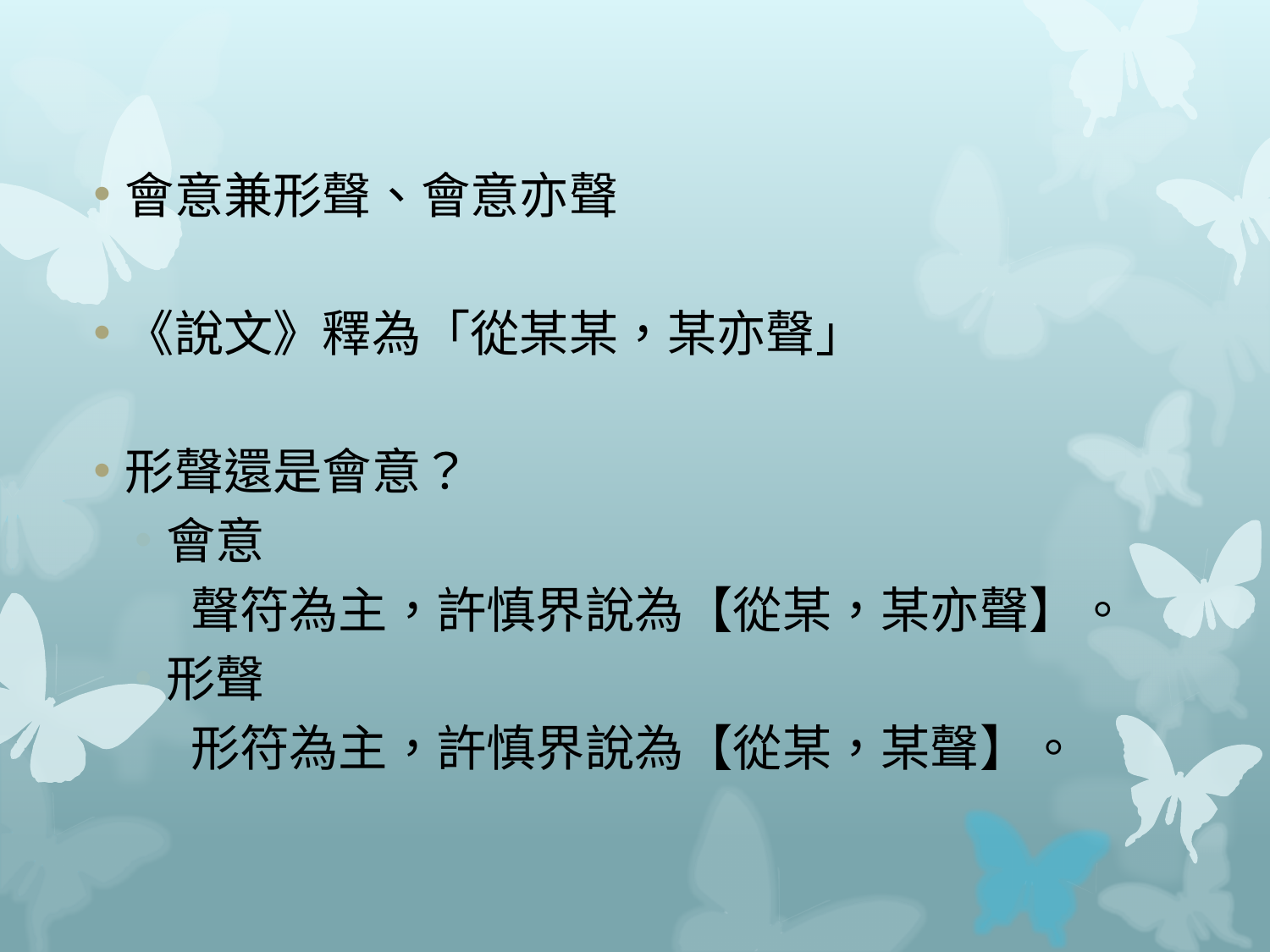

#
會意兼形聲、會意亦聲

《說文》釋為「從某某，某亦聲」

形聲還是會意？
會意
    聲符為主，許慎界說為【從某，某亦聲】。
形聲
    形符為主，許慎界說為【從某，某聲】。